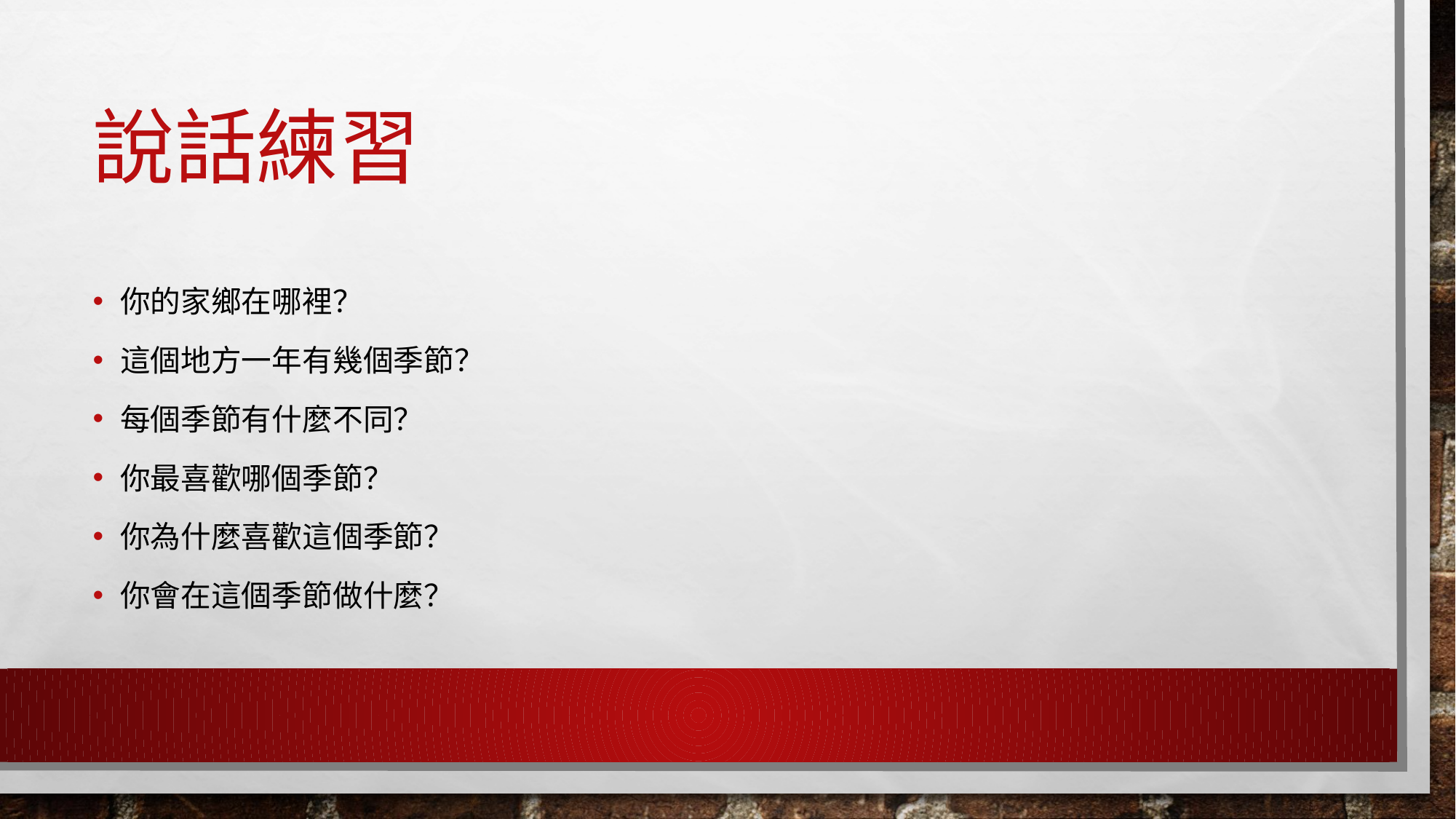

# 說話練習
你的家鄉在哪裡？
這個地方一年有幾個季節？
每個季節有什麼不同？
你最喜歡哪個季節？
你為什麼喜歡這個季節？
你會在這個季節做什麼？